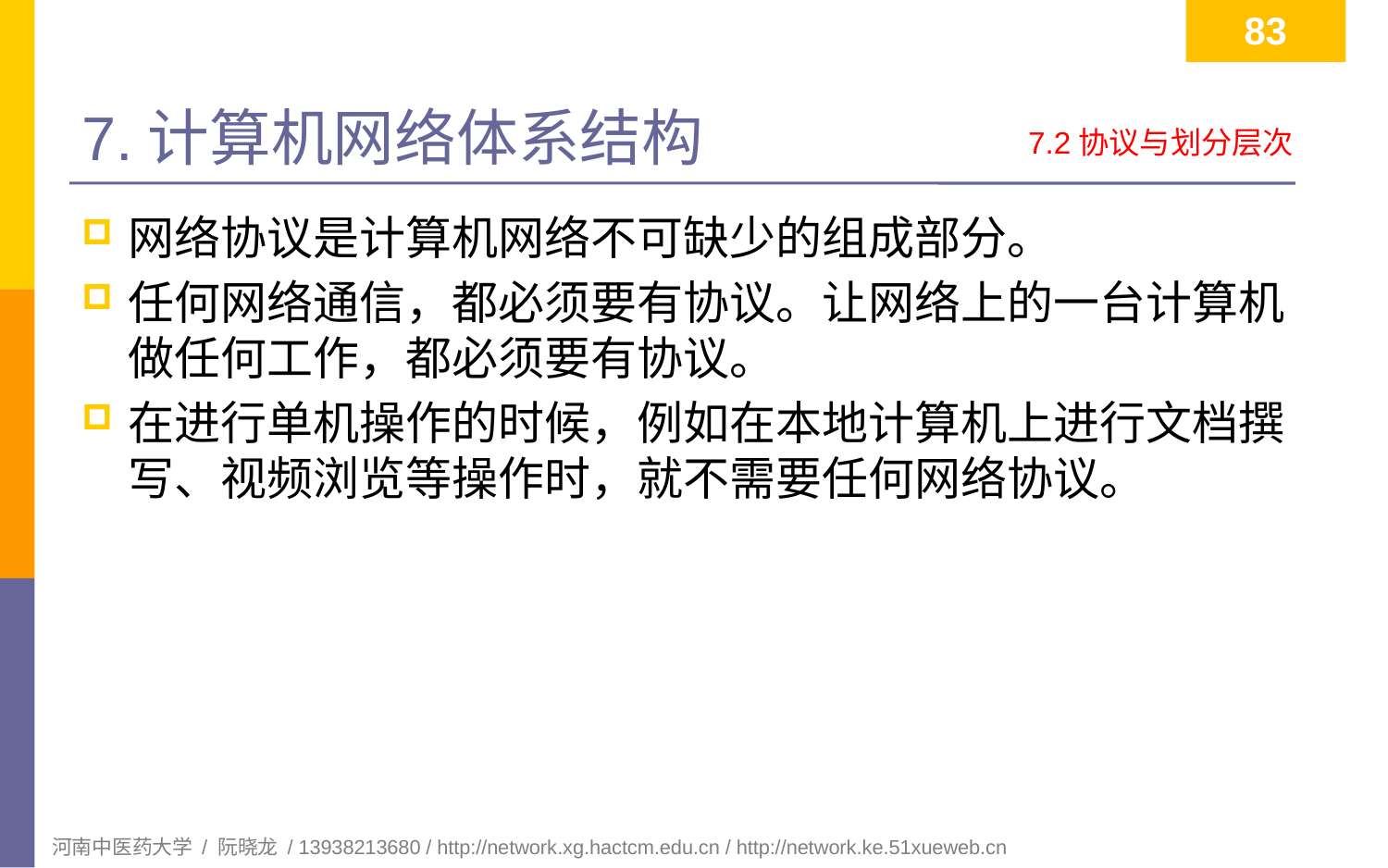

83
# 7.计算机网络体系结构
7.2协议与划分层次
网络协议是计算机网络不可缺少的组成部分。
任何网络通信，都必须要有协议。让网络上的一台计算机做任何工作，都必须要有协议。
在进行单机操作的时候，例如在本地计算机上进行文档撰写、视频浏览等操作时，就不需要任何网络协议。